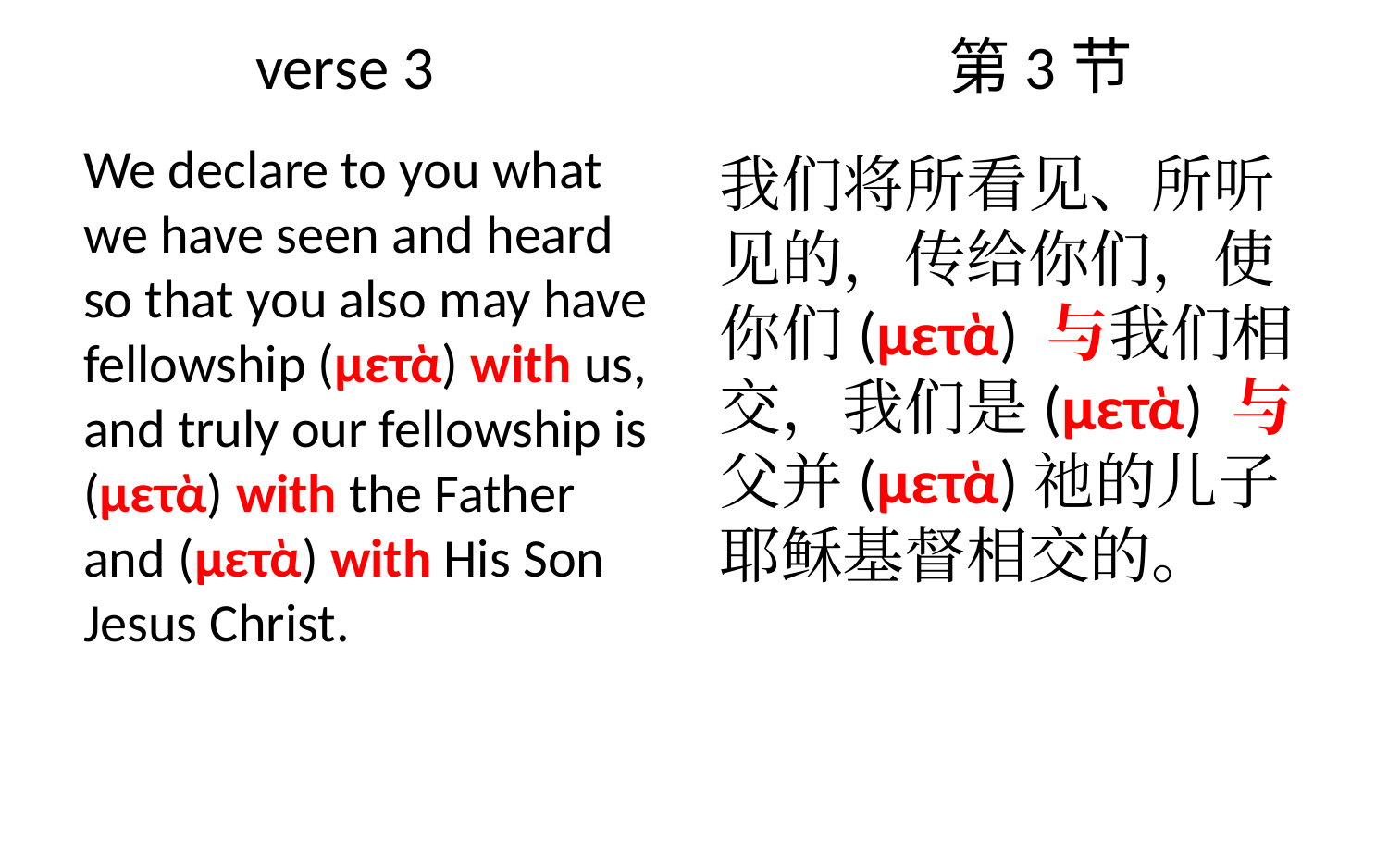

# verse 3                                    第3节
We declare to you what we have seen and heard so that you also may have fellowship (μετὰ) with us, and truly our fellowship is (μετὰ) with the Father and (μετὰ) with His Son Jesus Christ.
我们将所看见、所听见的，传给你们，使你们(μετὰ) 与我们相交，我们是(μετὰ) 与父并(μετὰ)祂的儿子耶稣基督相交的。